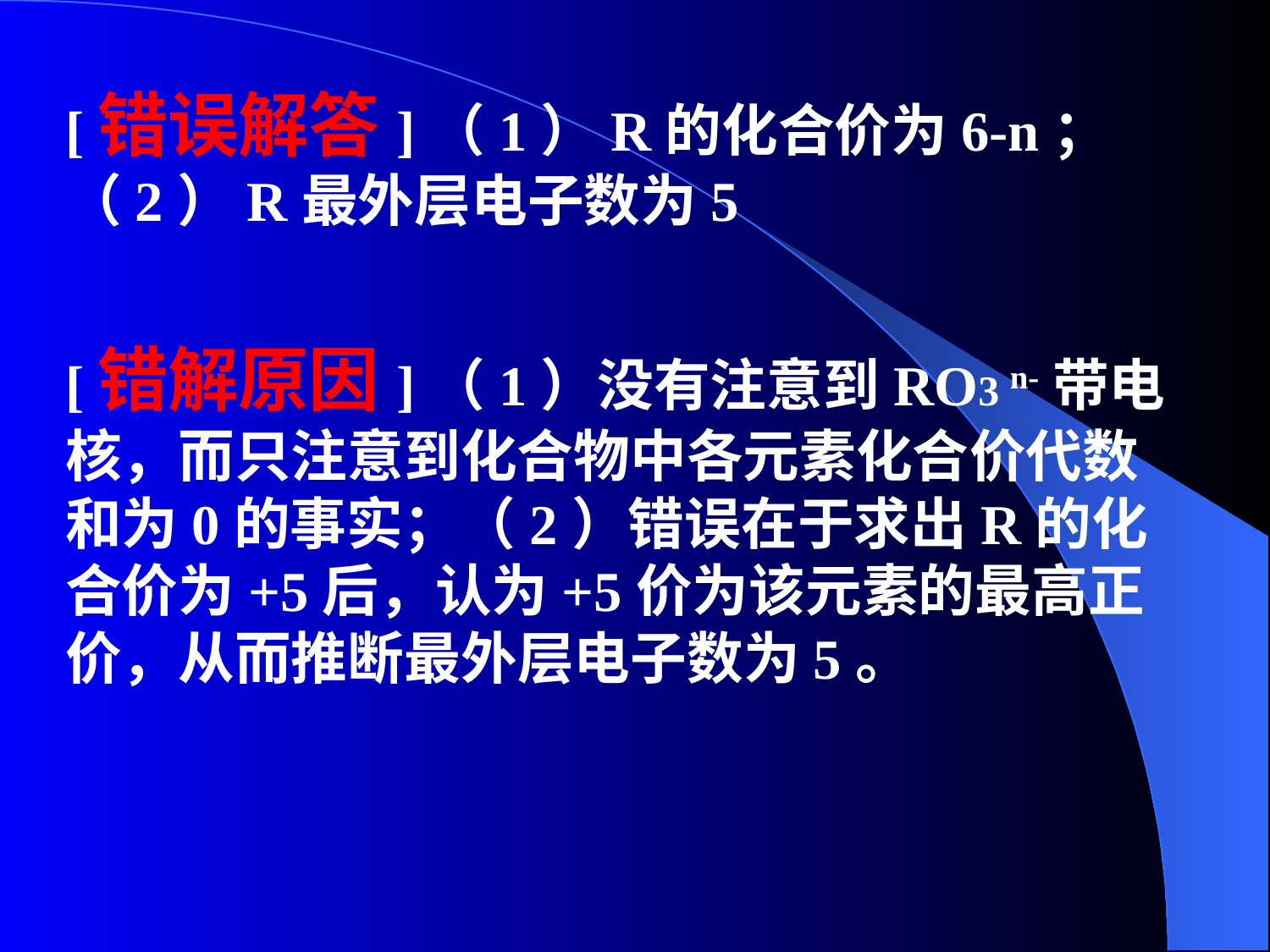

[错误解答]（1）R的化合价为6-n；（2）R最外层电子数为5
[错解原因]（1）没有注意到RO3 n-带电核，而只注意到化合物中各元素化合价代数和为0的事实；（2）错误在于求出R的化合价为+5后，认为+5价为该元素的最高正价，从而推断最外层电子数为5。

32